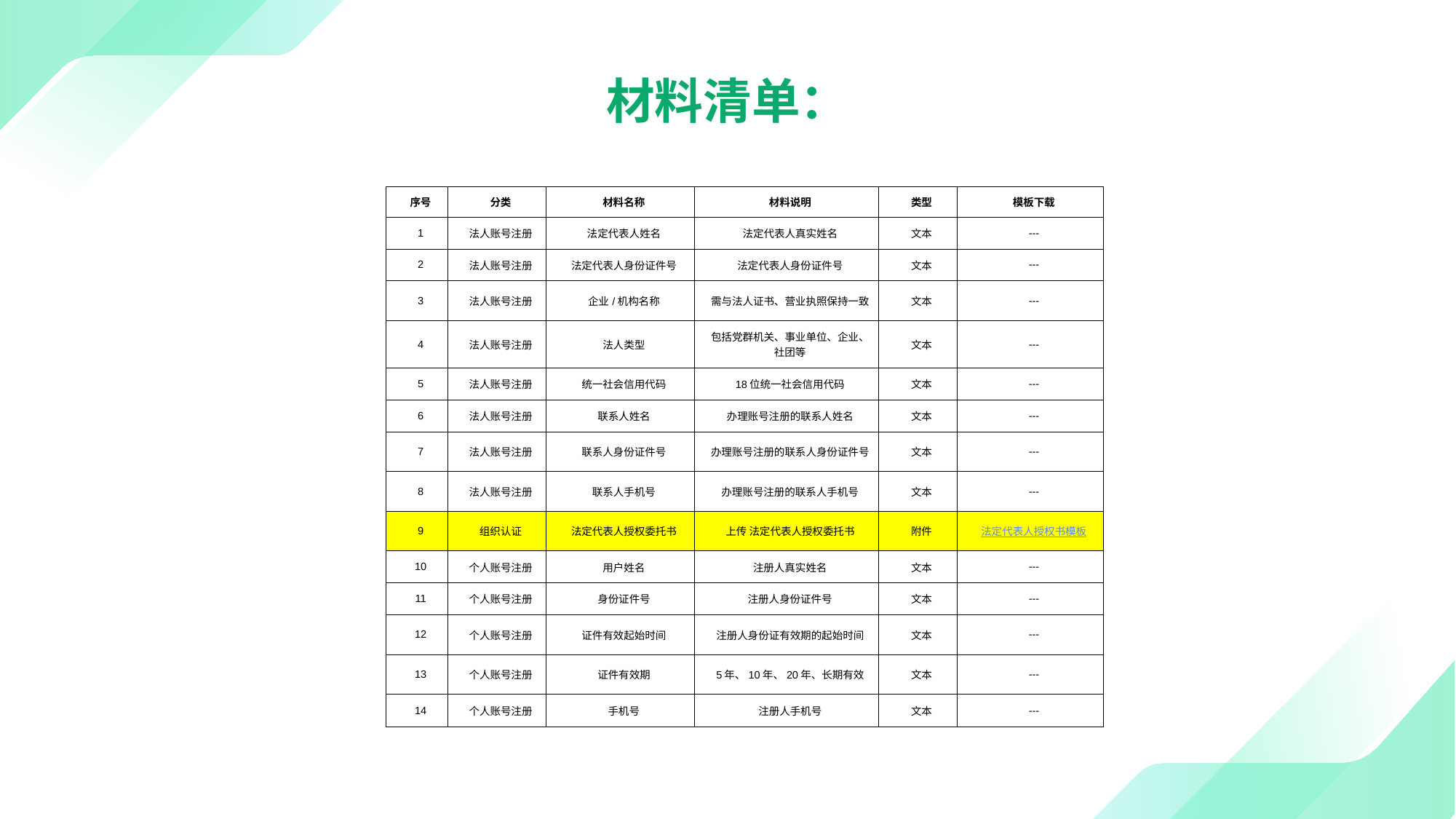

# 材料清单：
| 序号 | 分类 | 材料名称 | 材料说明 | 类型 | 模板下载 |
| --- | --- | --- | --- | --- | --- |
| 1 | 法人账号注册 | 法定代表人姓名 | 法定代表人真实姓名 | 文本 | --- |
| 2 | 法人账号注册 | 法定代表人身份证件号 | 法定代表人身份证件号 | 文本 | --- |
| 3 | 法人账号注册 | 企业/机构名称 | 需与法人证书、营业执照保持一致 | 文本 | --- |
| 4 | 法人账号注册 | 法人类型 | 包括党群机关、事业单位、企业、社团等 | 文本 | --- |
| 5 | 法人账号注册 | 统一社会信用代码 | 18位统一社会信用代码 | 文本 | --- |
| 6 | 法人账号注册 | 联系人姓名 | 办理账号注册的联系人姓名 | 文本 | --- |
| 7 | 法人账号注册 | 联系人身份证件号 | 办理账号注册的联系人身份证件号 | 文本 | --- |
| 8 | 法人账号注册 | 联系人手机号 | 办理账号注册的联系人手机号 | 文本 | --- |
| 9 | 组织认证 | 法定代表人授权委托书 | 上传 法定代表人授权委托书 | 附件 | 法定代表人授权书模板 |
| 10 | 个人账号注册 | 用户姓名 | 注册人真实姓名 | 文本 | --- |
| 11 | 个人账号注册 | 身份证件号 | 注册人身份证件号 | 文本 | --- |
| 12 | 个人账号注册 | 证件有效起始时间 | 注册人身份证有效期的起始时间 | 文本 | --- |
| 13 | 个人账号注册 | 证件有效期 | 5年、10年、20年、长期有效 | 文本 | --- |
| 14 | 个人账号注册 | 手机号 | 注册人手机号 | 文本 | --- |